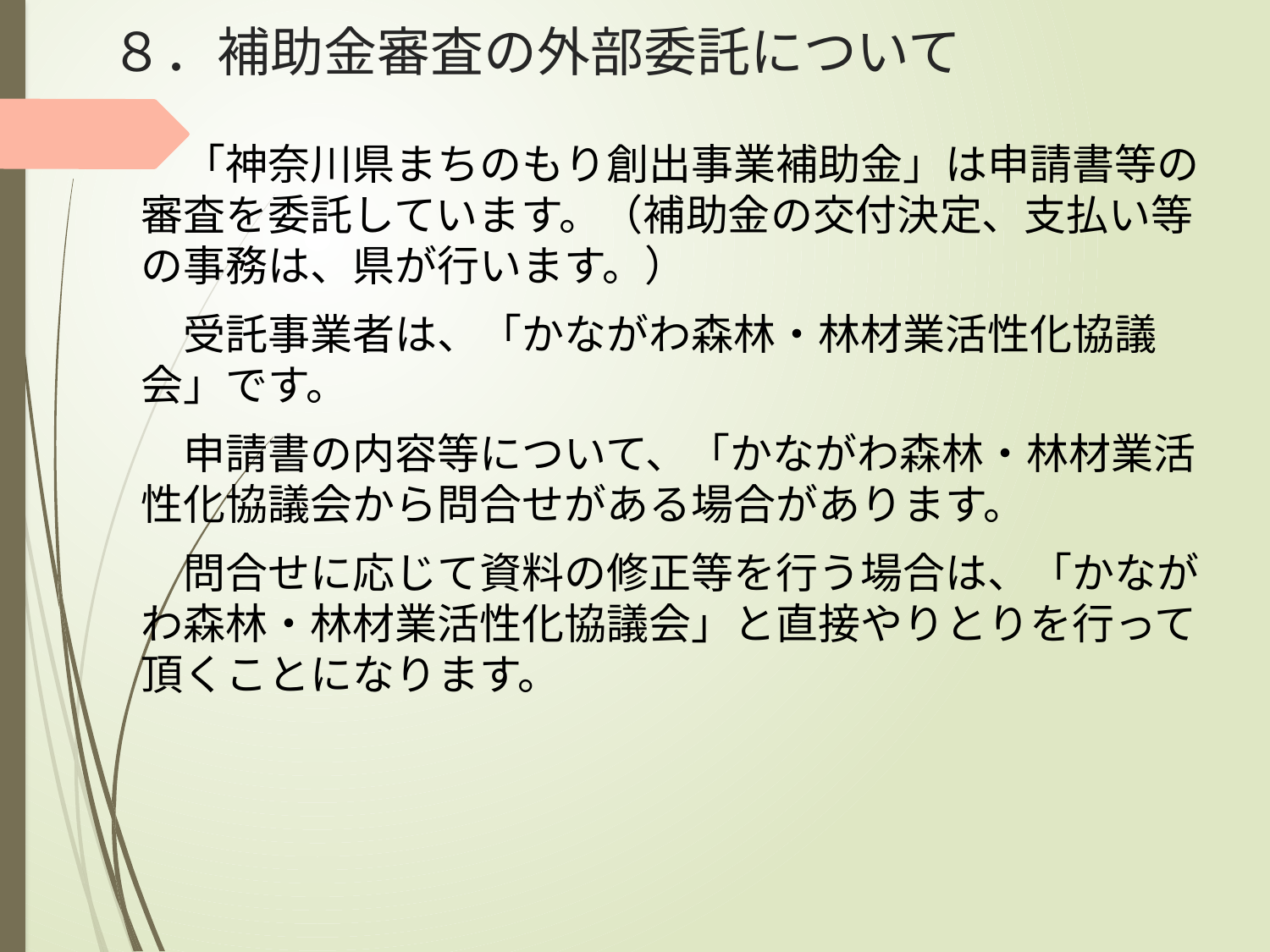

# ８．補助金審査の外部委託について
　「神奈川県まちのもり創出事業補助金」は申請書等の審査を委託しています。（補助金の交付決定、支払い等の事務は、県が行います。）
　受託事業者は、「かながわ森林・林材業活性化協議会」です。
　申請書の内容等について、「かながわ森林・林材業活性化協議会から問合せがある場合があります。
　問合せに応じて資料の修正等を行う場合は、「かながわ森林・林材業活性化協議会」と直接やりとりを行って頂くことになります。